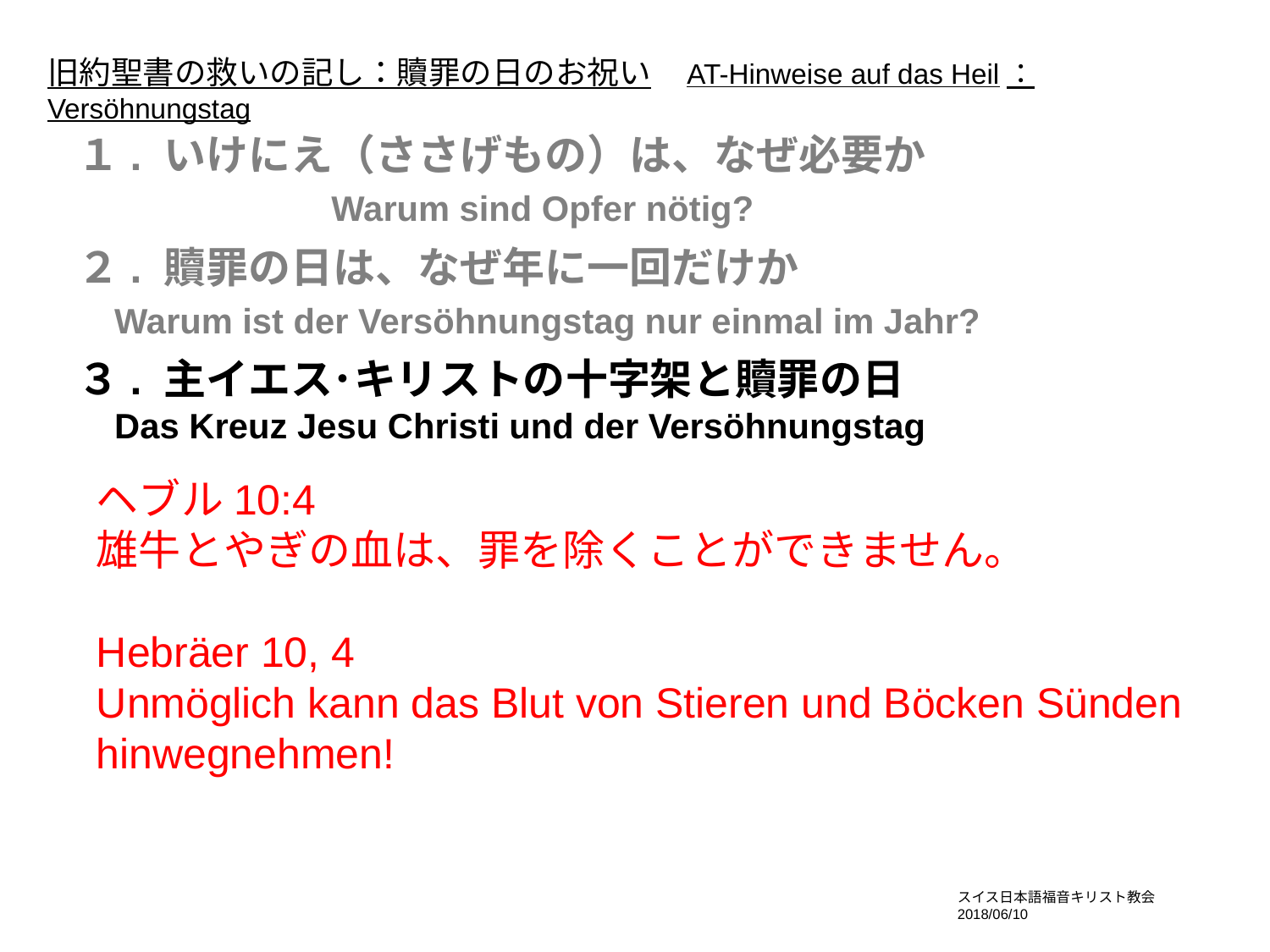

旧約聖書の救いの記し：贖罪の日のお祝い    AT-Hinweise auf das Heil：Versöhnungstag
１. いけにえ（ささげもの）は、なぜ必要か
　	　	Warum sind Opfer nötig?
２. 贖罪の日は、なぜ年に一回だけか
	Warum ist der Versöhnungstag nur einmal im Jahr?
３. 主イエス･キリストの十字架と贖罪の日
	Das Kreuz Jesu Christi und der Versöhnungstag
ヘブル10:4
雄牛とやぎの血は、罪を除くことができません。

Hebräer 10, 4
Unmöglich kann das Blut von Stieren und Böcken Sünden hinwegnehmen!
スイス日本語福音キリスト教会　2018/06/10